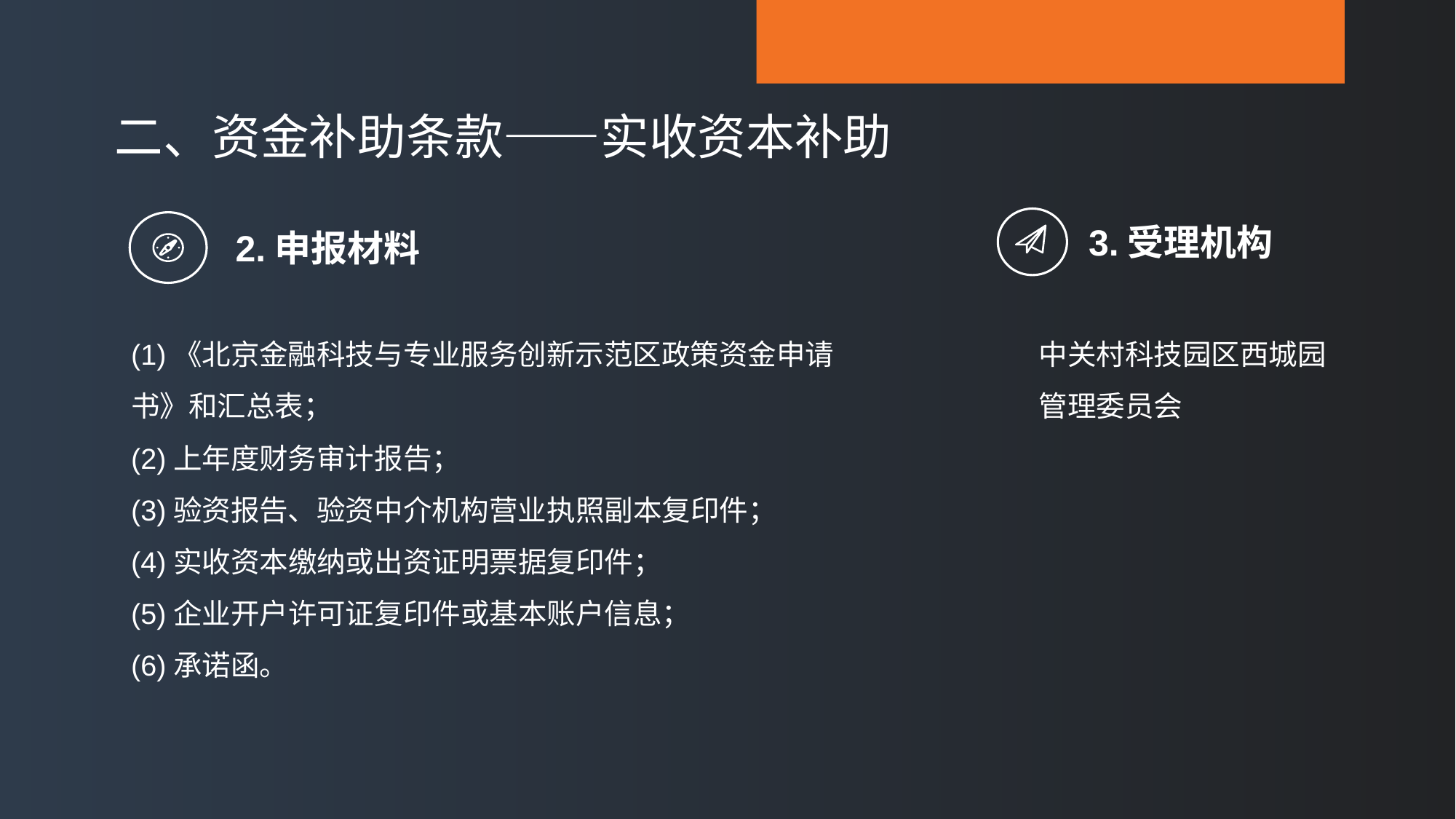

二、资金补助条款——实收资本补助

3.受理机构
2.申报材料

(1)《北京金融科技与专业服务创新示范区政策资金申请书》和汇总表；
(2)上年度财务审计报告；
(3)验资报告、验资中介机构营业执照副本复印件；
(4)实收资本缴纳或出资证明票据复印件；
(5)企业开户许可证复印件或基本账户信息；
(6)承诺函。
中关村科技园区西城园
管理委员会